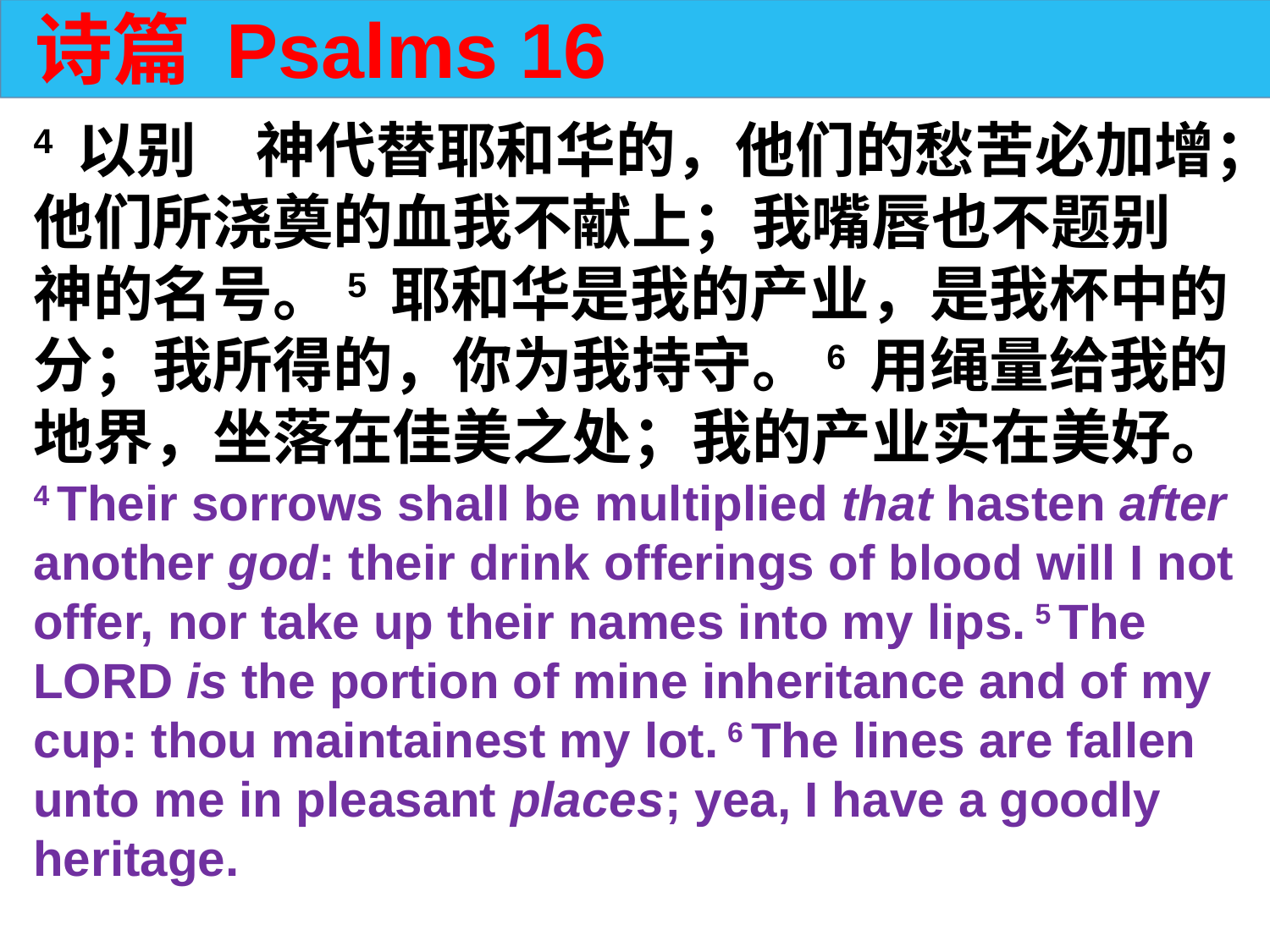

诗篇 Psalms 16
4 以别　神代替耶和华的，他们的愁苦必加增；他们所浇奠的血我不献上；我嘴唇也不题别　神的名号。5 耶和华是我的产业，是我杯中的分；我所得的，你为我持守。6 用绳量给我的地界，坐落在佳美之处；我的产业实在美好。
4 Their sorrows shall be multiplied that hasten after another god: their drink offerings of blood will I not offer, nor take up their names into my lips. 5 The LORD is the portion of mine inheritance and of my cup: thou maintainest my lot. 6 The lines are fallen unto me in pleasant places; yea, I have a goodly heritage.